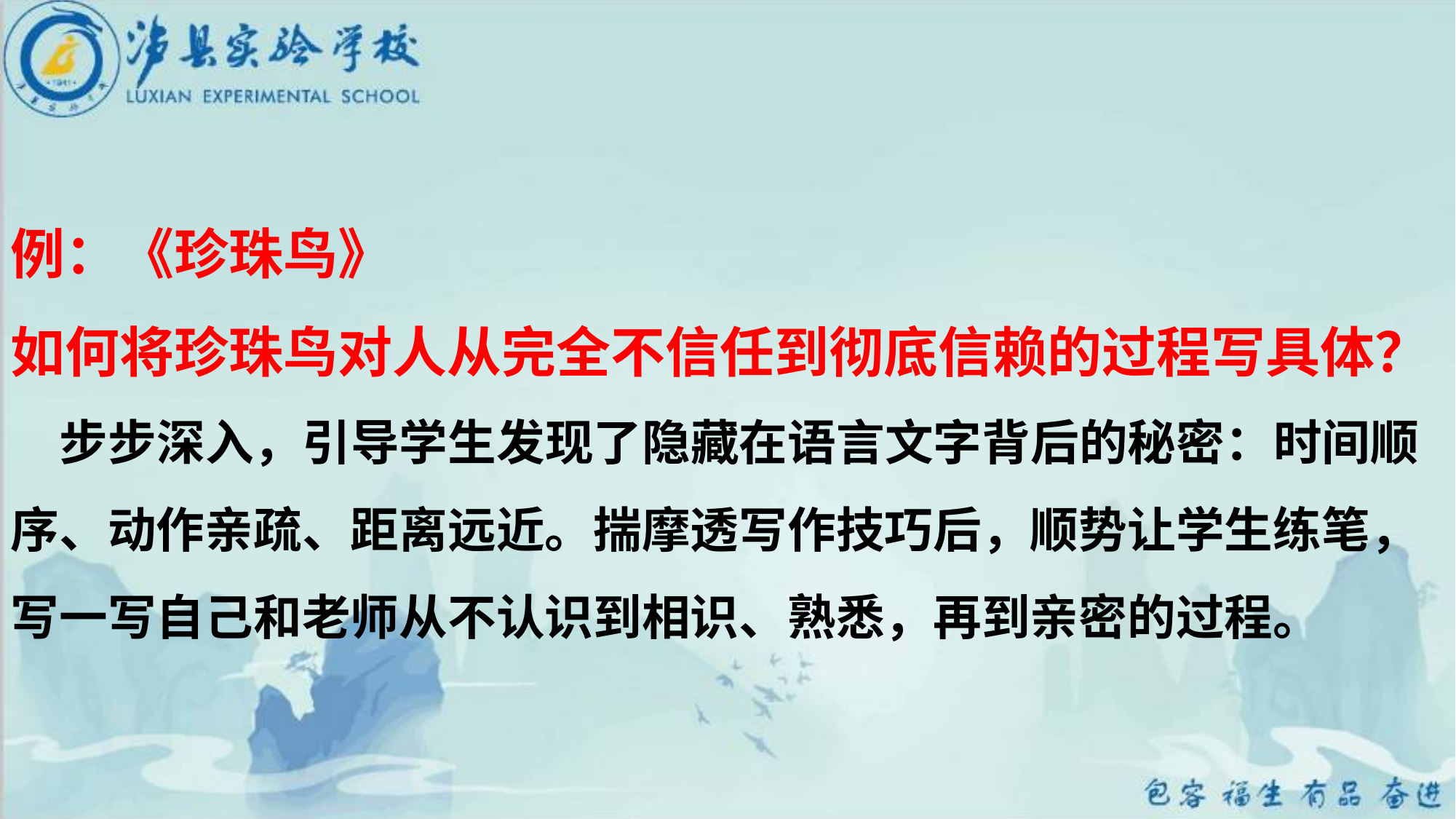

例：《珍珠鸟》
如何将珍珠鸟对人从完全不信任到彻底信赖的过程写具体？
    步步深入，引导学生发现了隐藏在语言文字背后的秘密：时间顺序、动作亲疏、距离远近。揣摩透写作技巧后，顺势让学生练笔，写一写自己和老师从不认识到相识、熟悉，再到亲密的过程。